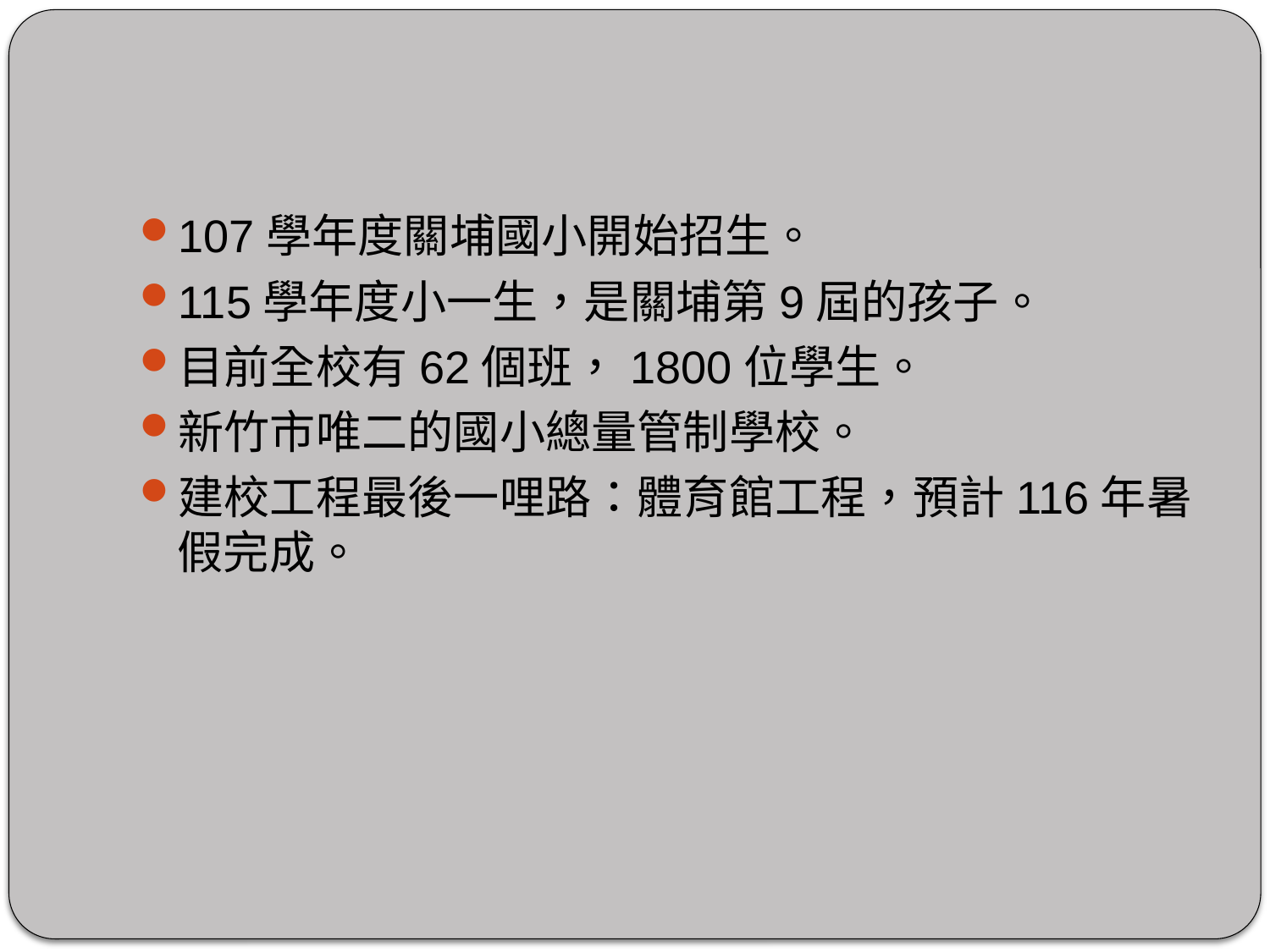

107學年度關埔國小開始招生。
115學年度小一生，是關埔第9屆的孩子。
目前全校有62個班，1800位學生。
新竹市唯二的國小總量管制學校。
建校工程最後一哩路：體育館工程，預計116年暑假完成。